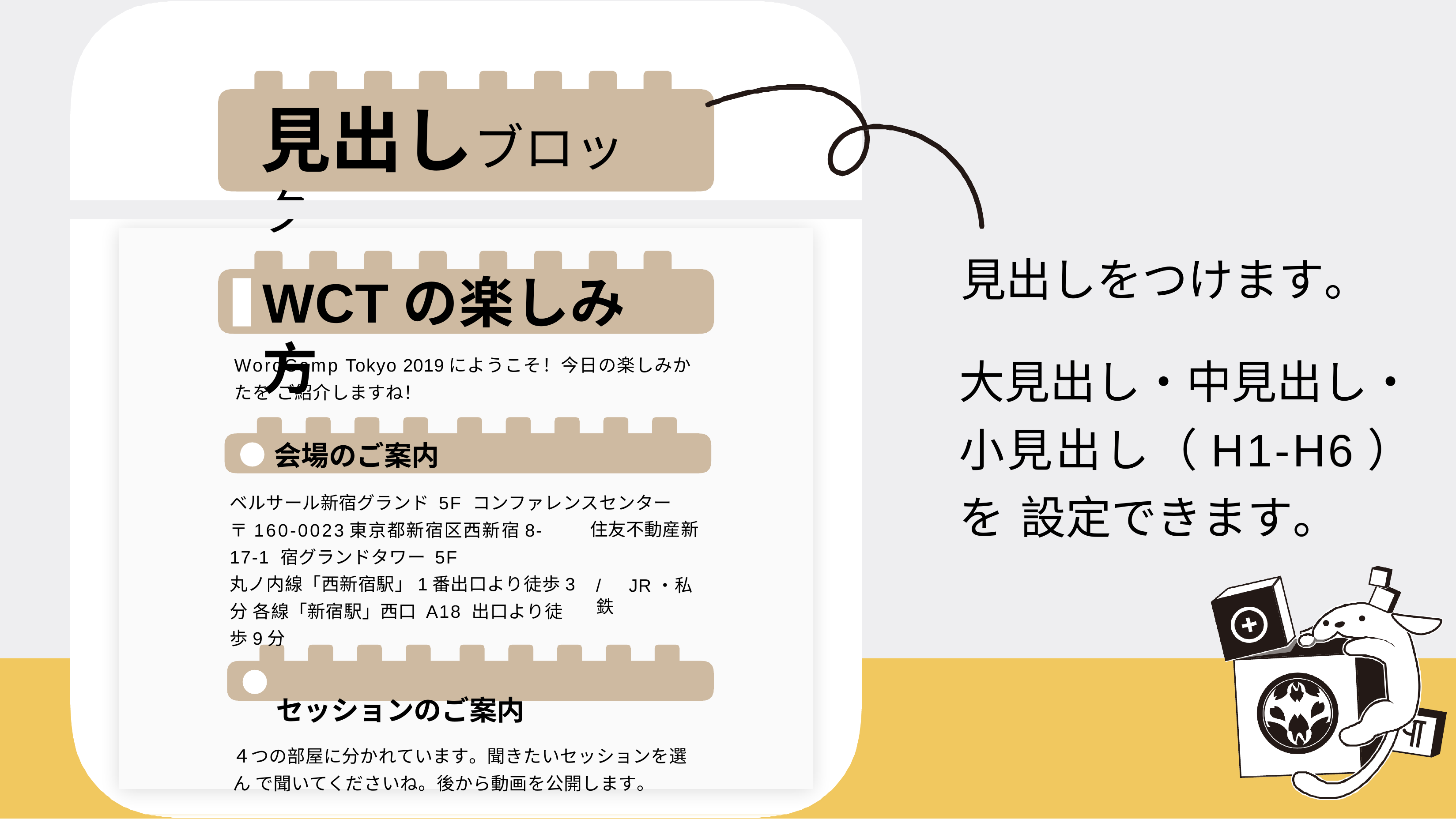

# 見出しブロック

見出しをつけます。
大見出し・中見出し・ 小見出し（H1-H6）を 設定できます。

WCTの楽しみ方

WordCamp Tokyo 2019にようこそ！今日の楽しみかたを ご紹介しますね！

会場のご案内
ベルサール新宿グランド 5F コンファレンスセンター
〒160-0023	東京都新宿区西新宿8-17-1 宿グランドタワー 5F
丸ノ内線「西新宿駅」1番出口より徒歩3分 各線「新宿駅」西口 A18 出口より徒歩9分

セッションのご案内
４つの部屋に分かれています。聞きたいセッションを選ん で聞いてくださいね。後から動画を公開します。

住友不動産新

/	JR・私鉄